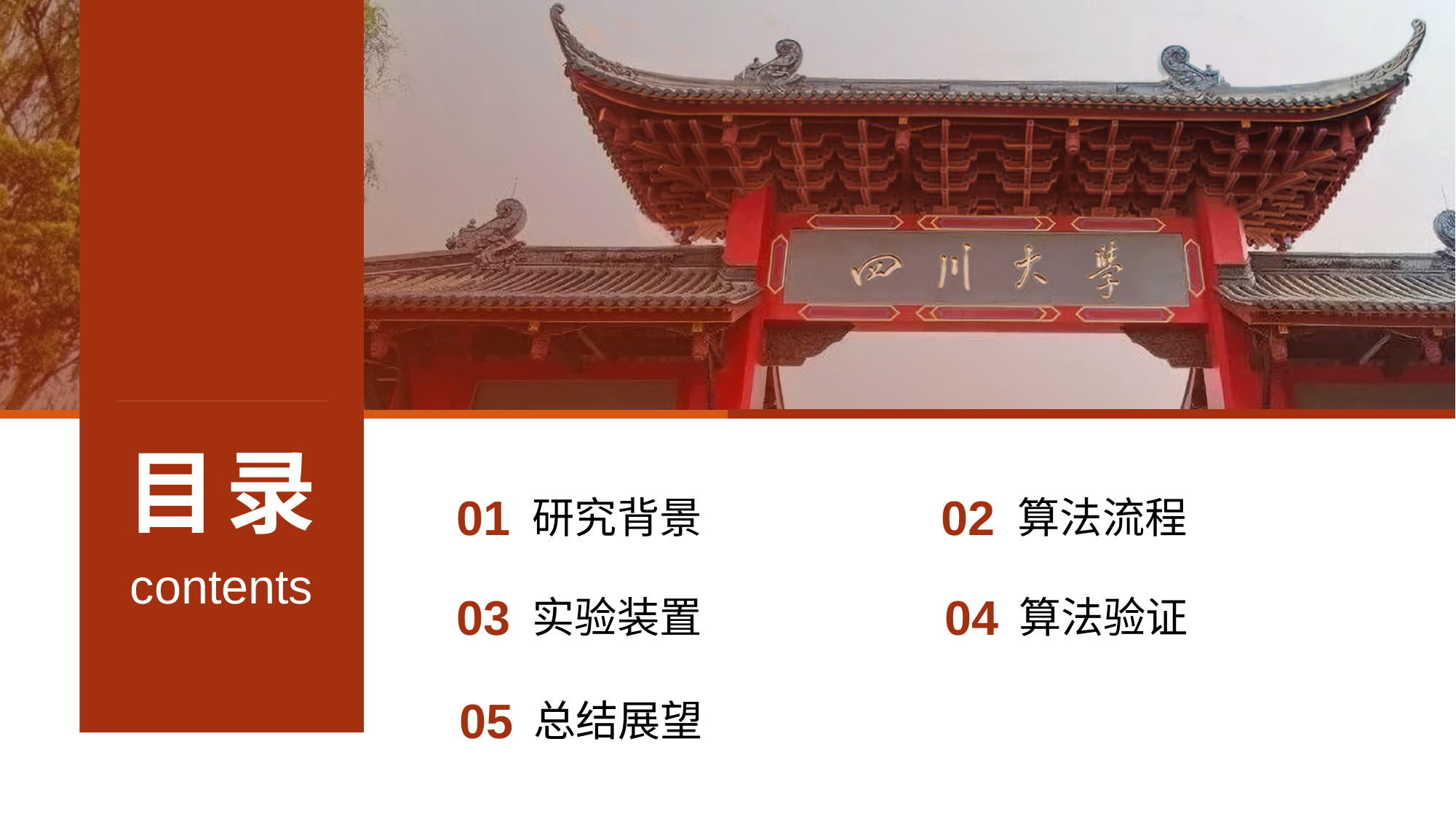

01
02
研究背景
算法流程

03
04

实验装置
算法验证
05
总结展望